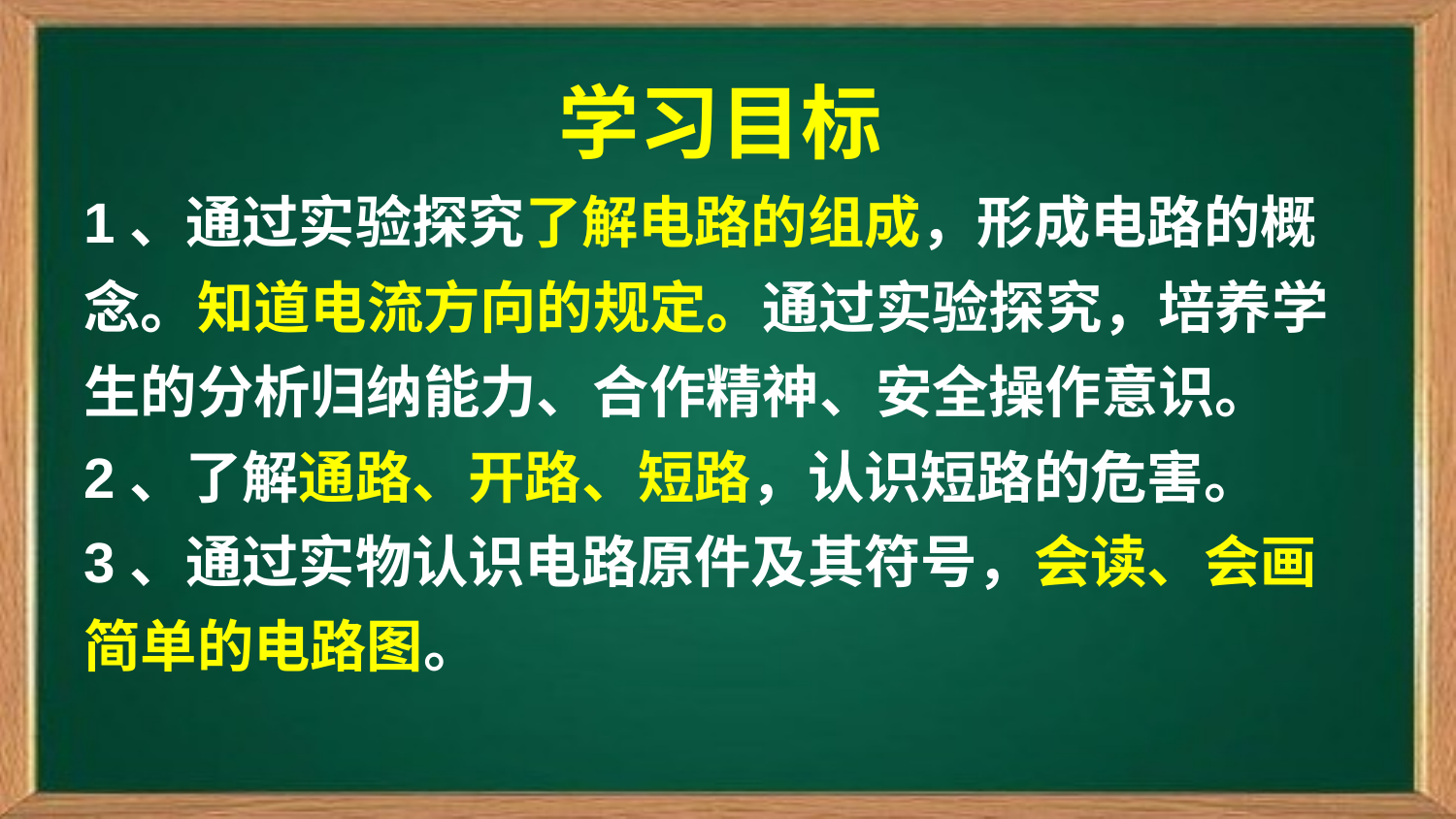

学习目标
1、通过实验探究了解电路的组成，形成电路的概念。知道电流方向的规定。通过实验探究，培养学生的分析归纳能力、合作精神、安全操作意识。
2、了解通路、开路、短路，认识短路的危害。
3、通过实物认识电路原件及其符号，会读、会画简单的电路图。